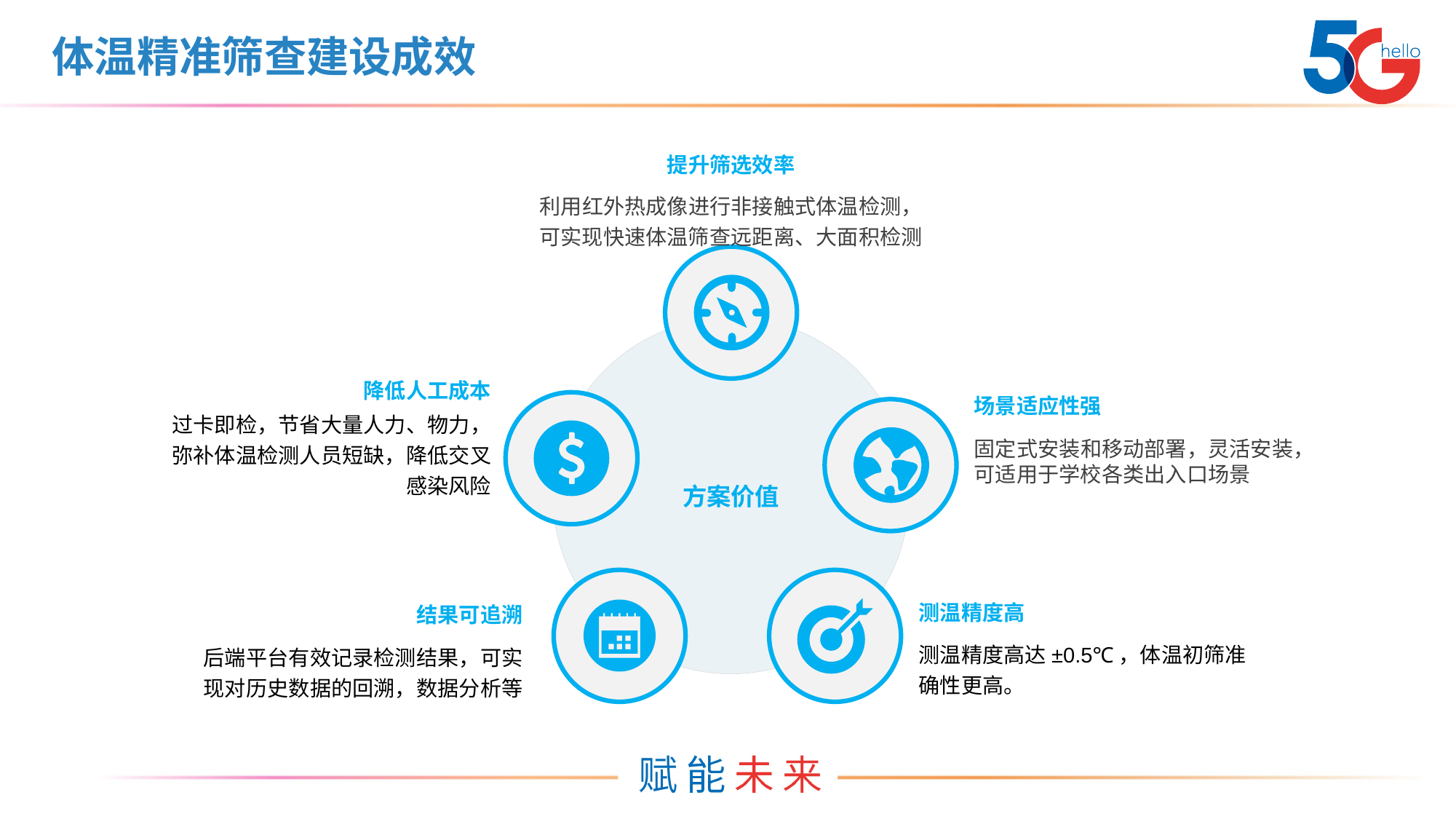

# 体温精准筛查建设成效
提升筛选效率
利用红外热成像进行非接触式体温检测，
可实现快速体温筛查远距离、大面积检测

方案价值

降低人工成本
过卡即检，节省大量人力、物力，弥补体温检测人员短缺，降低交叉感染风险
场景适应性强
固定式安装和移动部署，灵活安装，可适用于学校各类出入口场景
测温精度高
测温精度高达±0.5℃，体温初筛准确性更高。
结果可追溯
后端平台有效记录检测结果，可实现对历史数据的回溯，数据分析等